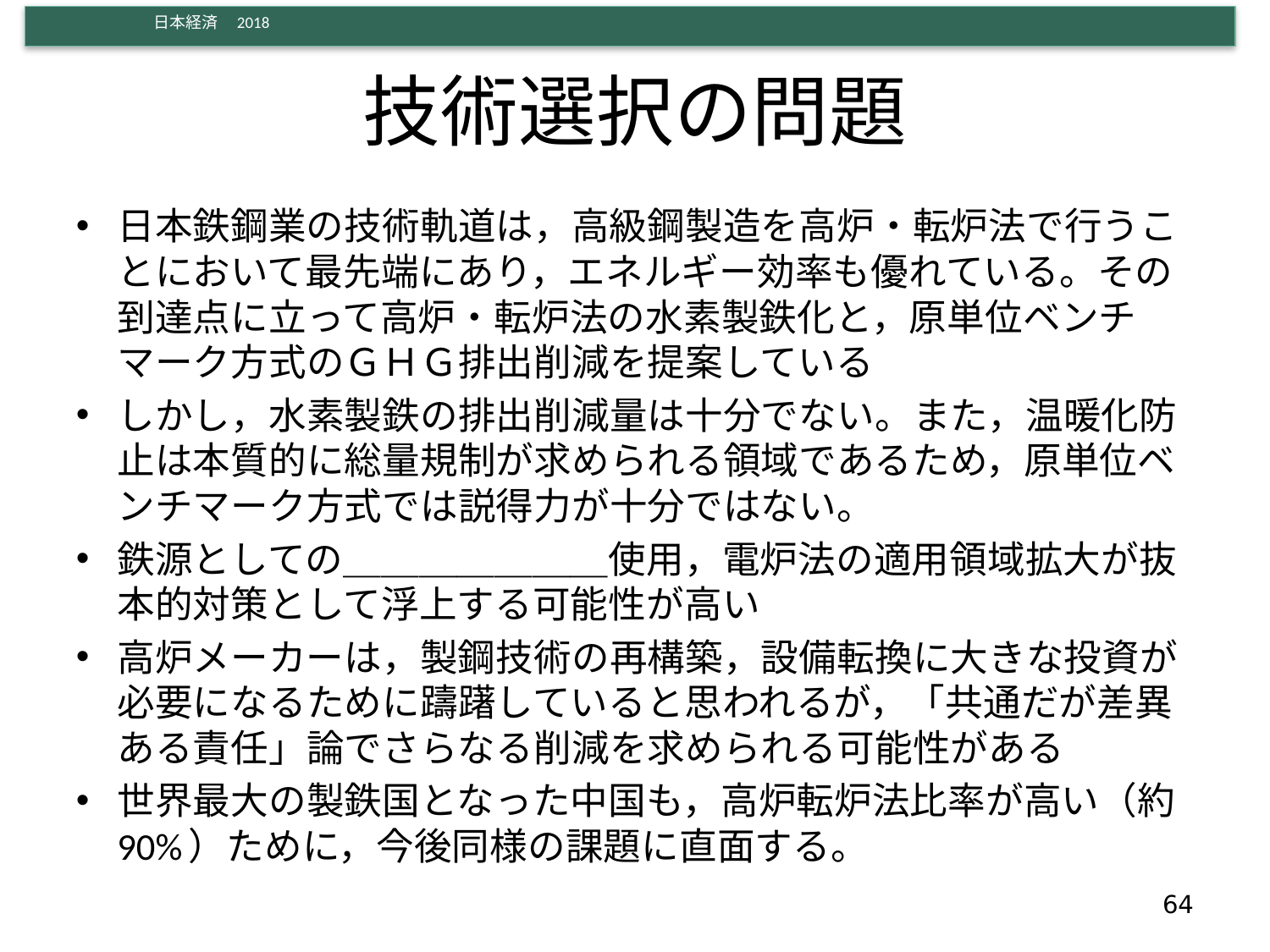

# 技術選択の問題
日本鉄鋼業の技術軌道は，高級鋼製造を高炉・転炉法で行うことにおいて最先端にあり，エネルギー効率も優れている。その到達点に立って高炉・転炉法の水素製鉄化と，原単位ベンチマーク方式のＧＨＧ排出削減を提案している
しかし，水素製鉄の排出削減量は十分でない。また，温暖化防止は本質的に総量規制が求められる領域であるため，原単位ベンチマーク方式では説得力が十分ではない。
鉄源としての＿＿＿＿＿＿＿使用，電炉法の適用領域拡大が抜本的対策として浮上する可能性が高い
高炉メーカーは，製鋼技術の再構築，設備転換に大きな投資が必要になるために躊躇していると思われるが，「共通だが差異ある責任」論でさらなる削減を求められる可能性がある
世界最大の製鉄国となった中国も，高炉転炉法比率が高い（約90%）ために，今後同様の課題に直面する。

64